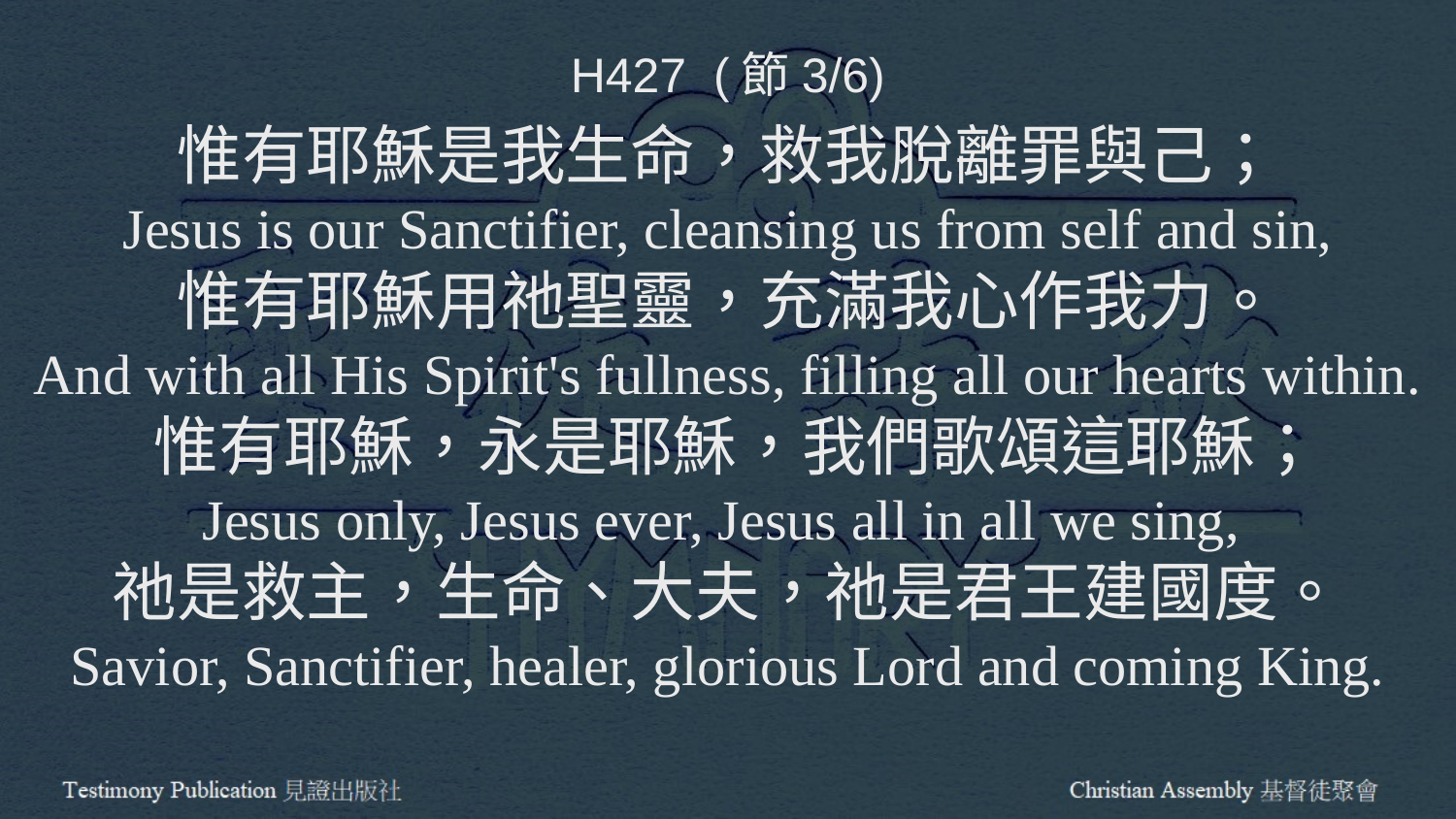

H427  (節3/6)
惟有耶穌是我生命，救我脫離罪與己；
Jesus is our Sanctifier, cleansing us from self and sin,
惟有耶穌用祂聖靈，充滿我心作我力。
And with all His Spirit's fullness, filling all our hearts within.
 惟有耶穌，永是耶穌，我們歌頌這耶穌；
Jesus only, Jesus ever, Jesus all in all we sing,
祂是救主，生命、大夫，祂是君王建國度。
Savior, Sanctifier, healer, glorious Lord and coming King.